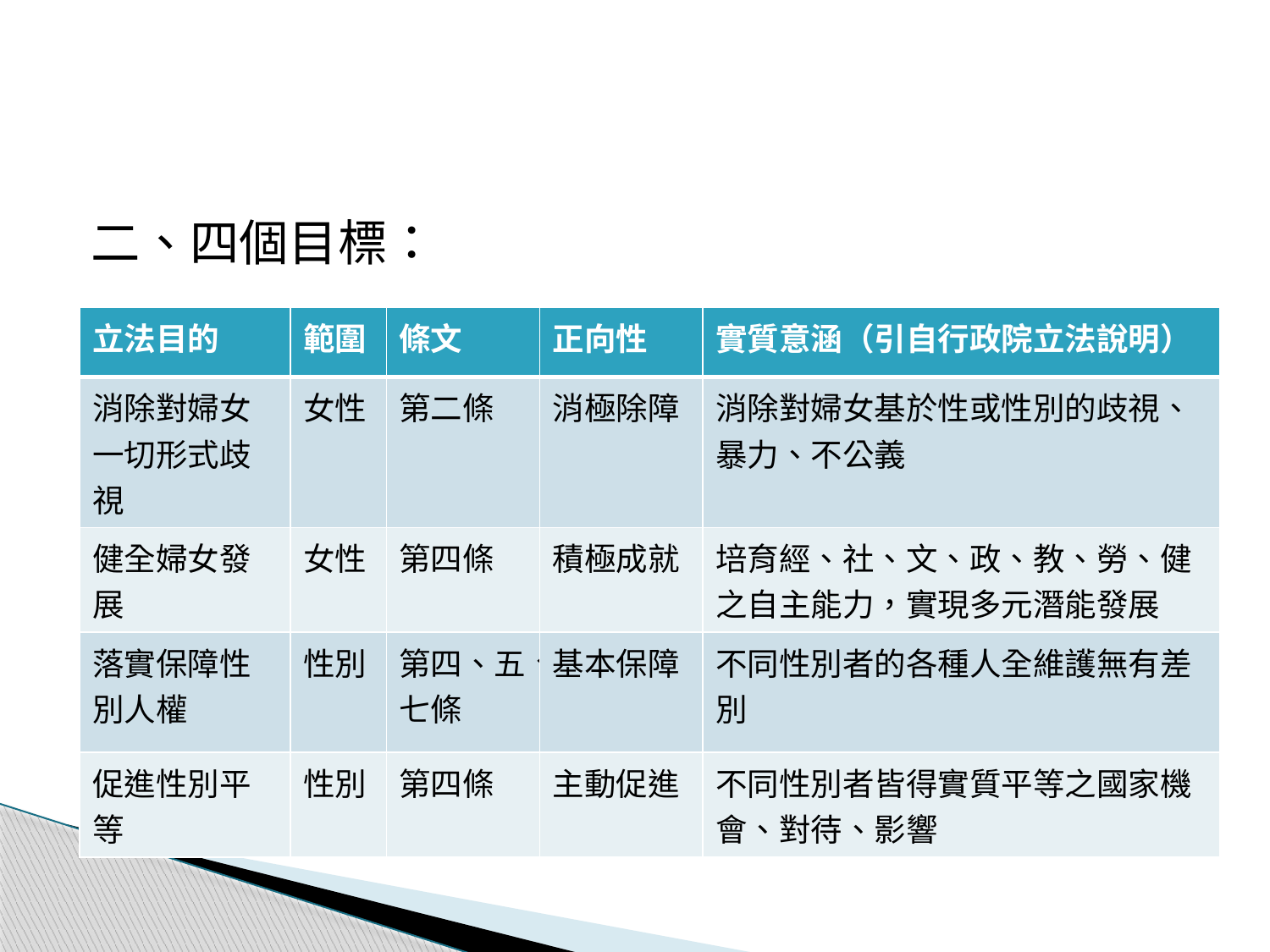

#
二、四個目標：

| 立法目的 | 範圍 | 條文 | 正向性 | 實質意涵（引自行政院立法說明） |
| --- | --- | --- | --- | --- |
| 消除對婦女一切形式歧視 | 女性 | 第二條 | 消極除障 | 消除對婦女基於性或性別的歧視、暴力、不公義 |
| 健全婦女發展 | 女性 | 第四條 | 積極成就 | 培育經、社、文、政、教、勞、健之自主能力，實現多元潛能發展 |
| 落實保障性別人權 | 性別 | 第四、五、七條 | 基本保障 | 不同性別者的各種人全維護無有差別 |
| 促進性別平等 | 性別 | 第四條 | 主動促進 | 不同性別者皆得實質平等之國家機會、對待、影響 |